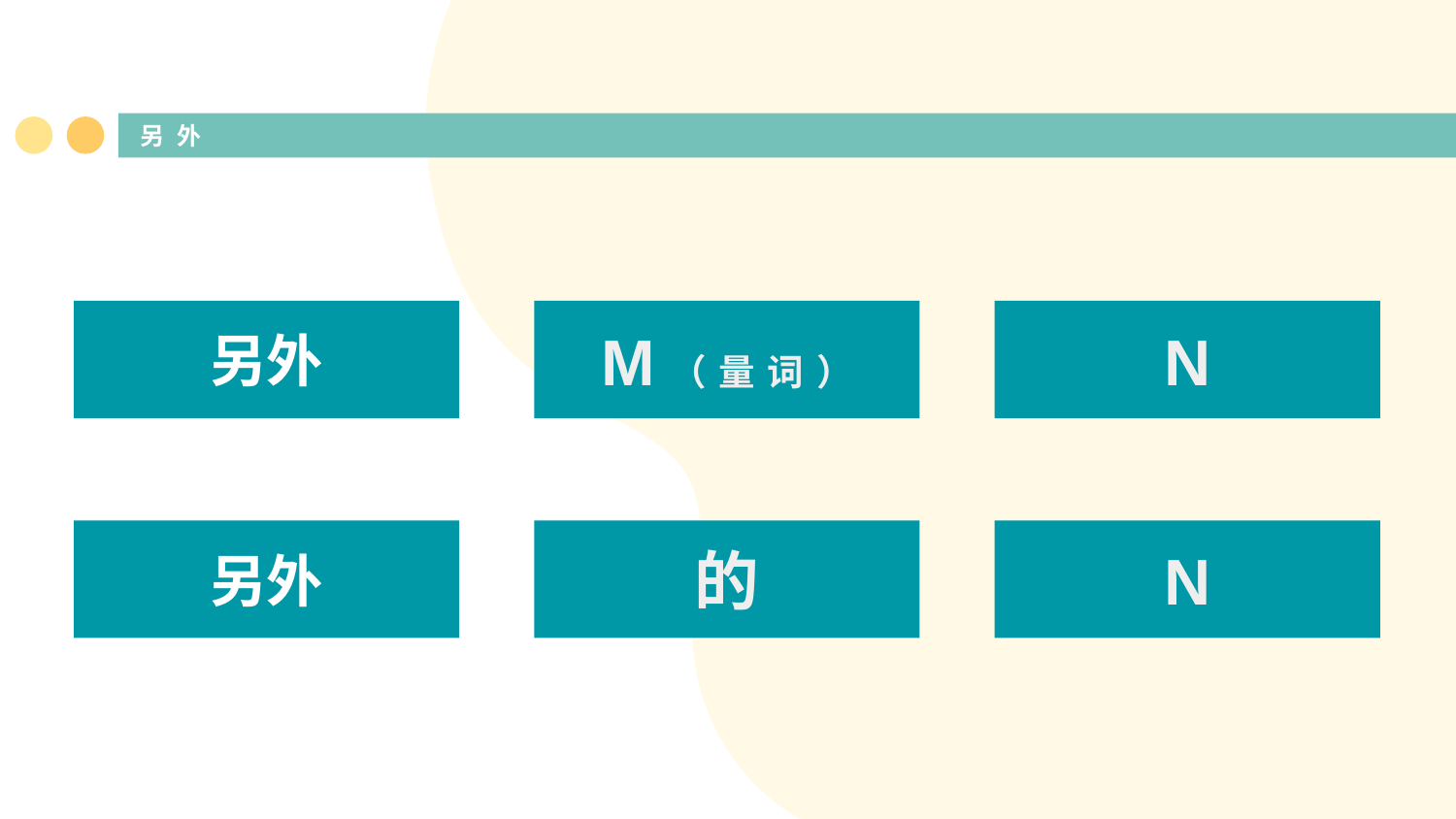

# 另外
另外
M（量词）
N
另外
的
N